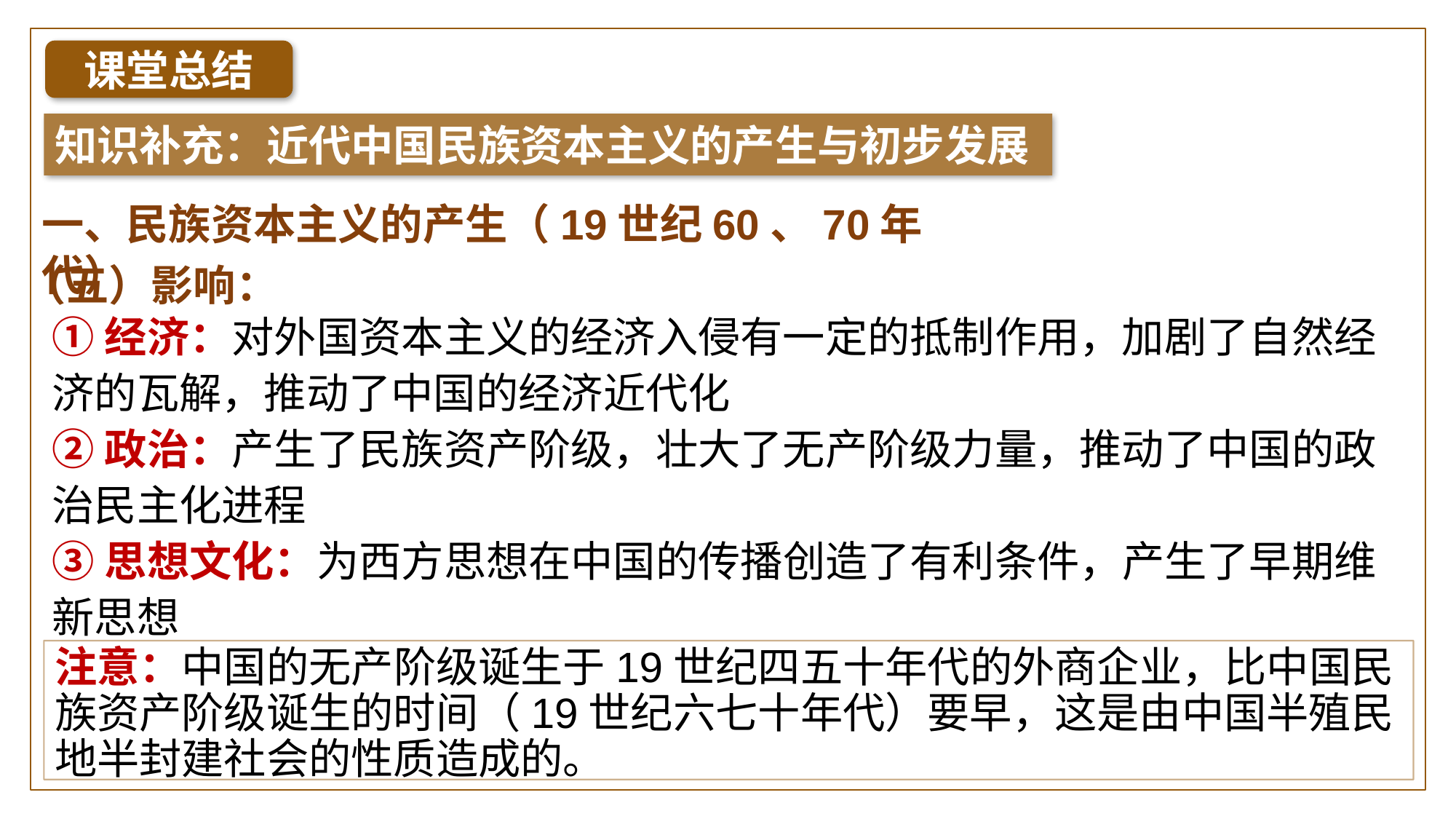

课堂总结
知识补充：近代中国民族资本主义的产生与初步发展
一、民族资本主义的产生（19世纪60、70年代）
（五）影响：
①经济：对外国资本主义的经济入侵有一定的抵制作用，加剧了自然经济的瓦解，推动了中国的经济近代化
②政治：产生了民族资产阶级，壮大了无产阶级力量，推动了中国的政治民主化进程
③思想文化：为西方思想在中国的传播创造了有利条件，产生了早期维新思想
注意：中国的无产阶级诞生于19世纪四五十年代的外商企业，比中国民族资产阶级诞生的时间（19世纪六七十年代）要早，这是由中国半殖民地半封建社会的性质造成的。